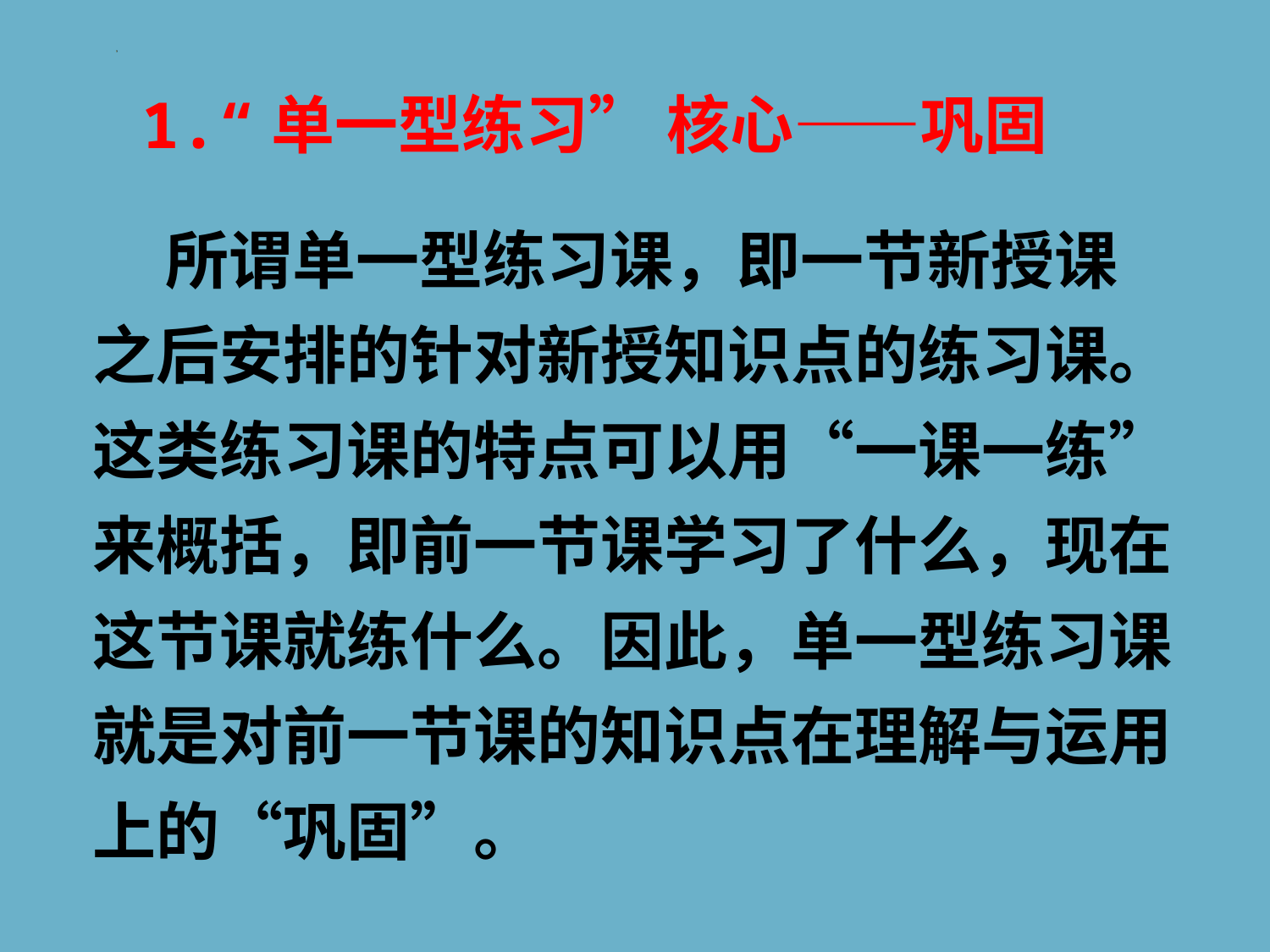

1.“单一型练习” 核心——巩固
    所谓单一型练习课，即一节新授课之后安排的针对新授知识点的练习课。这类练习课的特点可以用“一课一练”来概括，即前一节课学习了什么，现在这节课就练什么。因此，单一型练习课就是对前一节课的知识点在理解与运用上的“巩固”。